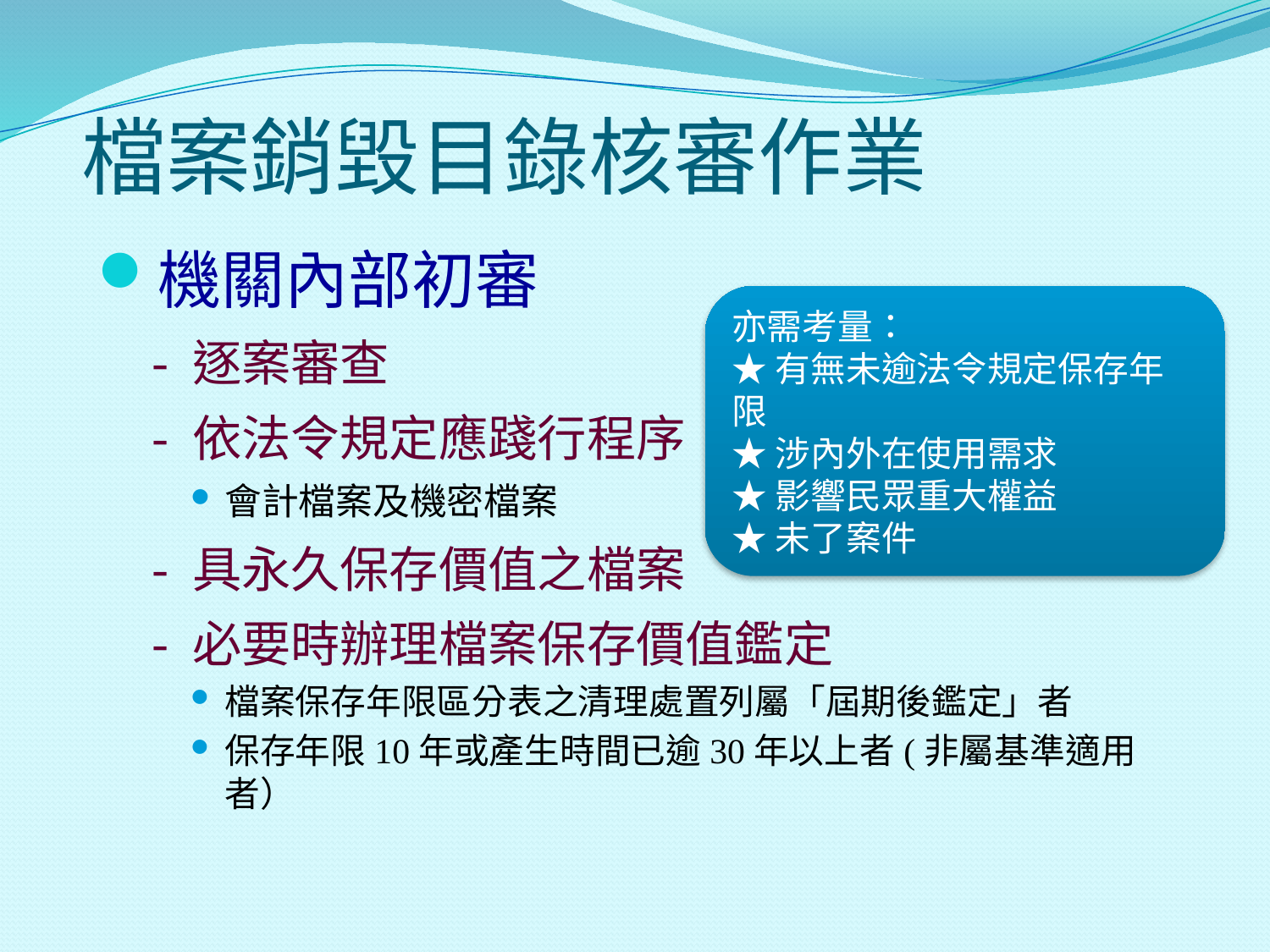

# 檔案銷毀目錄核審作業
機關內部初審
- 逐案審查
- 依法令規定應踐行程序
會計檔案及機密檔案
- 具永久保存價值之檔案
- 必要時辦理檔案保存價值鑑定
檔案保存年限區分表之清理處置列屬「屆期後鑑定」者
保存年限10年或產生時間已逾30年以上者(非屬基準適用者）

亦需考量：
★有無未逾法令規定保存年限
★涉內外在使用需求
★影響民眾重大權益
★未了案件